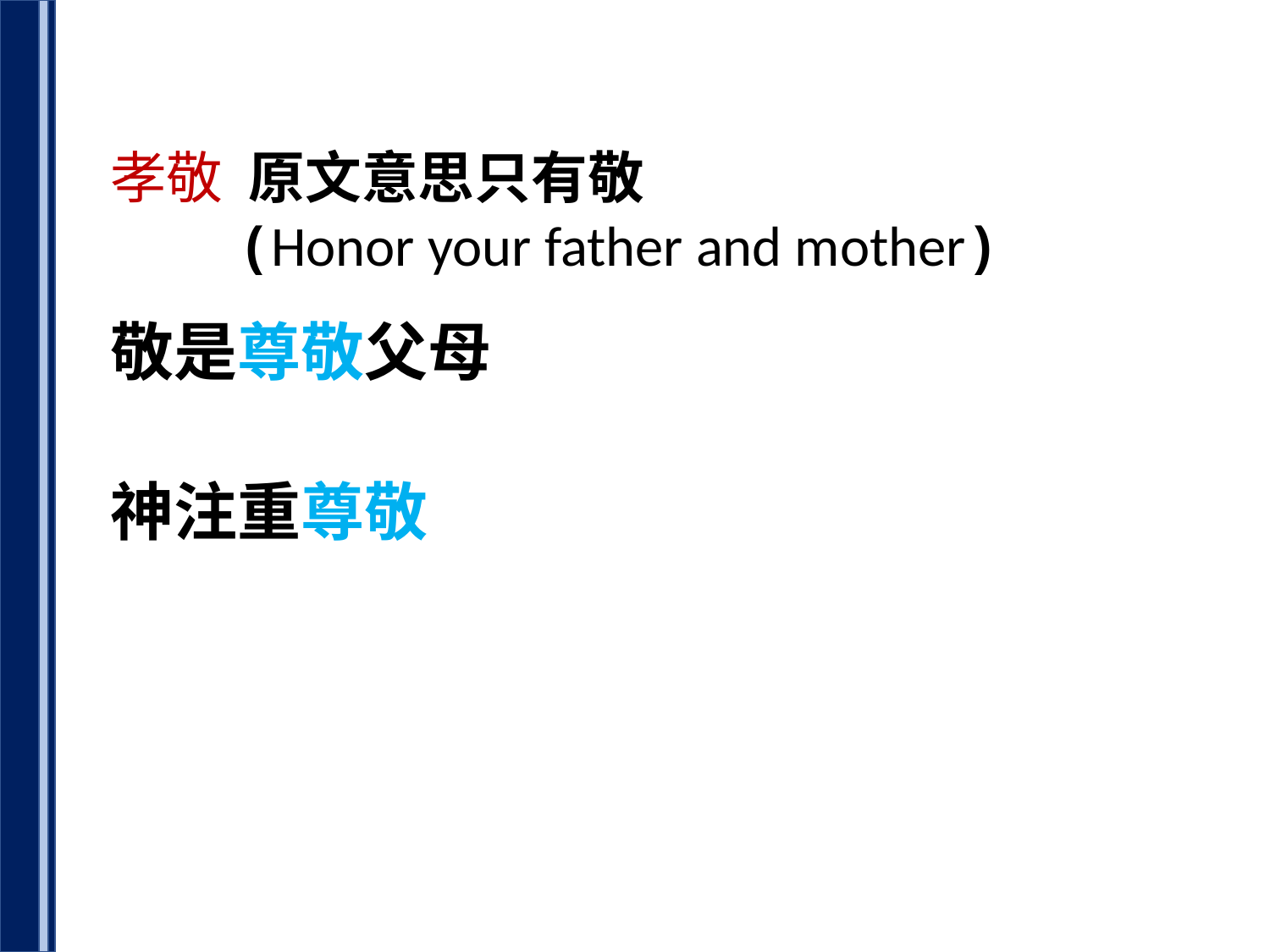

孝敬  原文意思只有敬
	(Honor your father and mother)

敬是尊敬父母

神注重尊敬